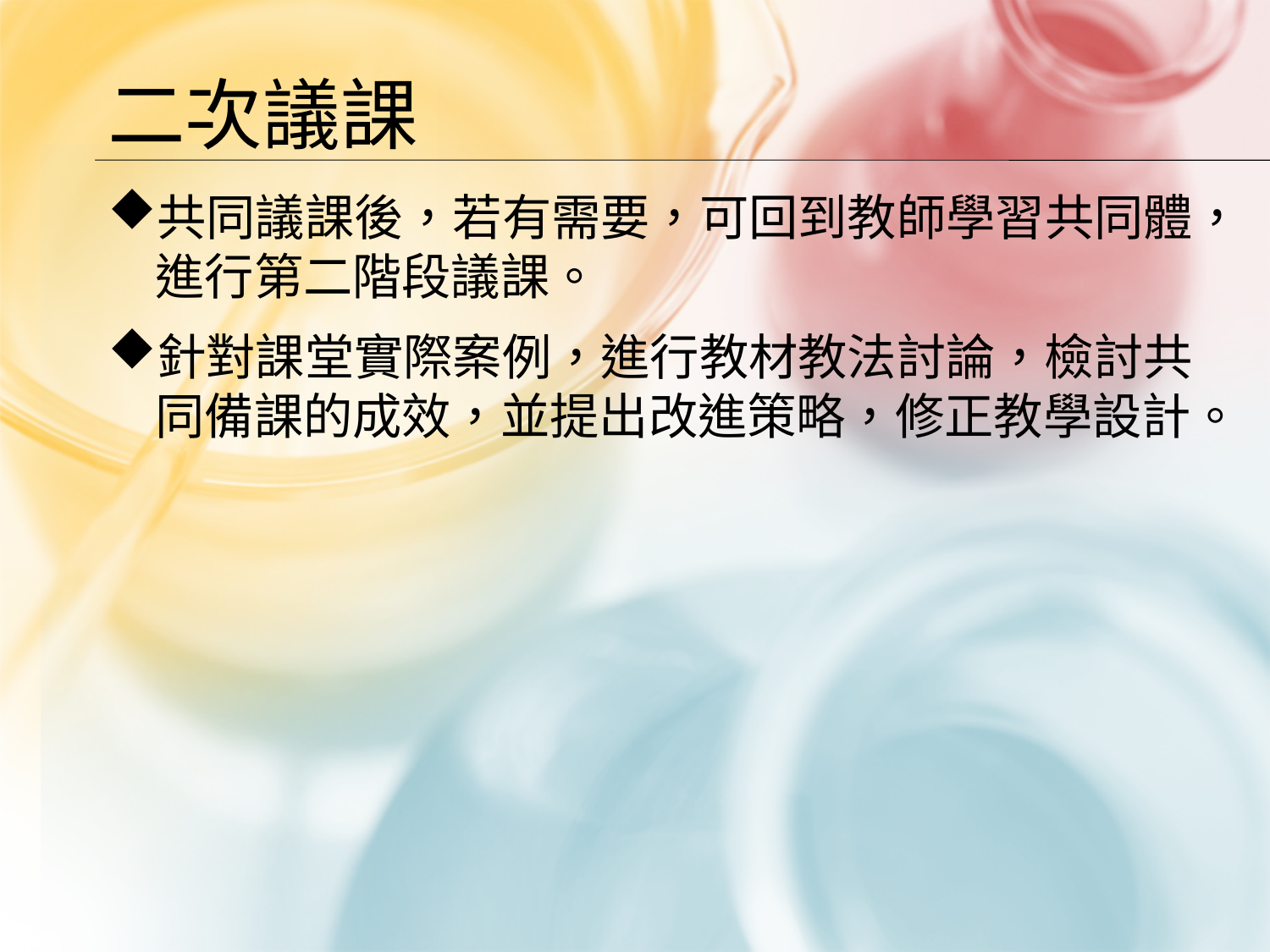

# 二次議課
共同議課後，若有需要，可回到教師學習共同體，進行第二階段議課。
針對課堂實際案例，進行教材教法討論，檢討共同備課的成效，並提出改進策略，修正教學設計。